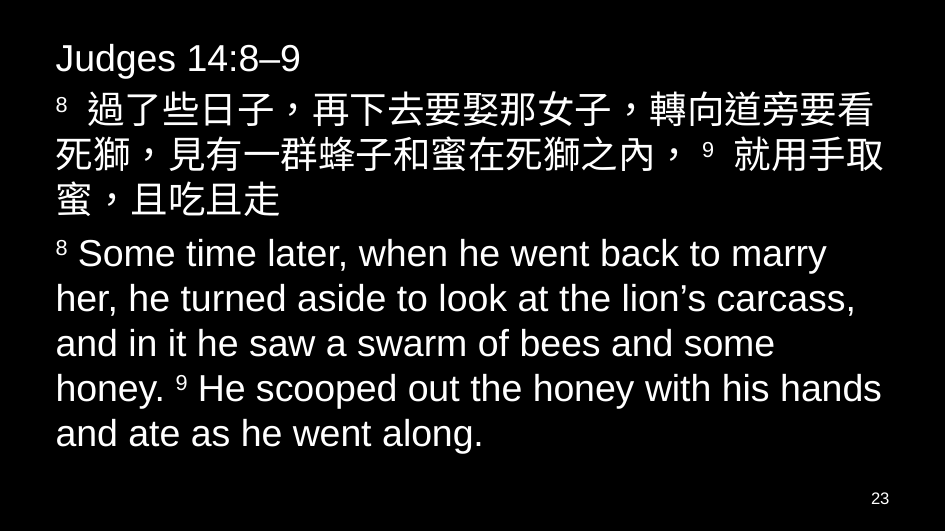

Judges 14:8–9
8 過了些日子，再下去要娶那女子，轉向道旁要看死獅，見有一群蜂子和蜜在死獅之內，9 就用手取蜜，且吃且走
8 Some time later, when he went back to marry her, he turned aside to look at the lion’s carcass, and in it he saw a swarm of bees and some honey. 9 He scooped out the honey with his hands and ate as he went along.
23